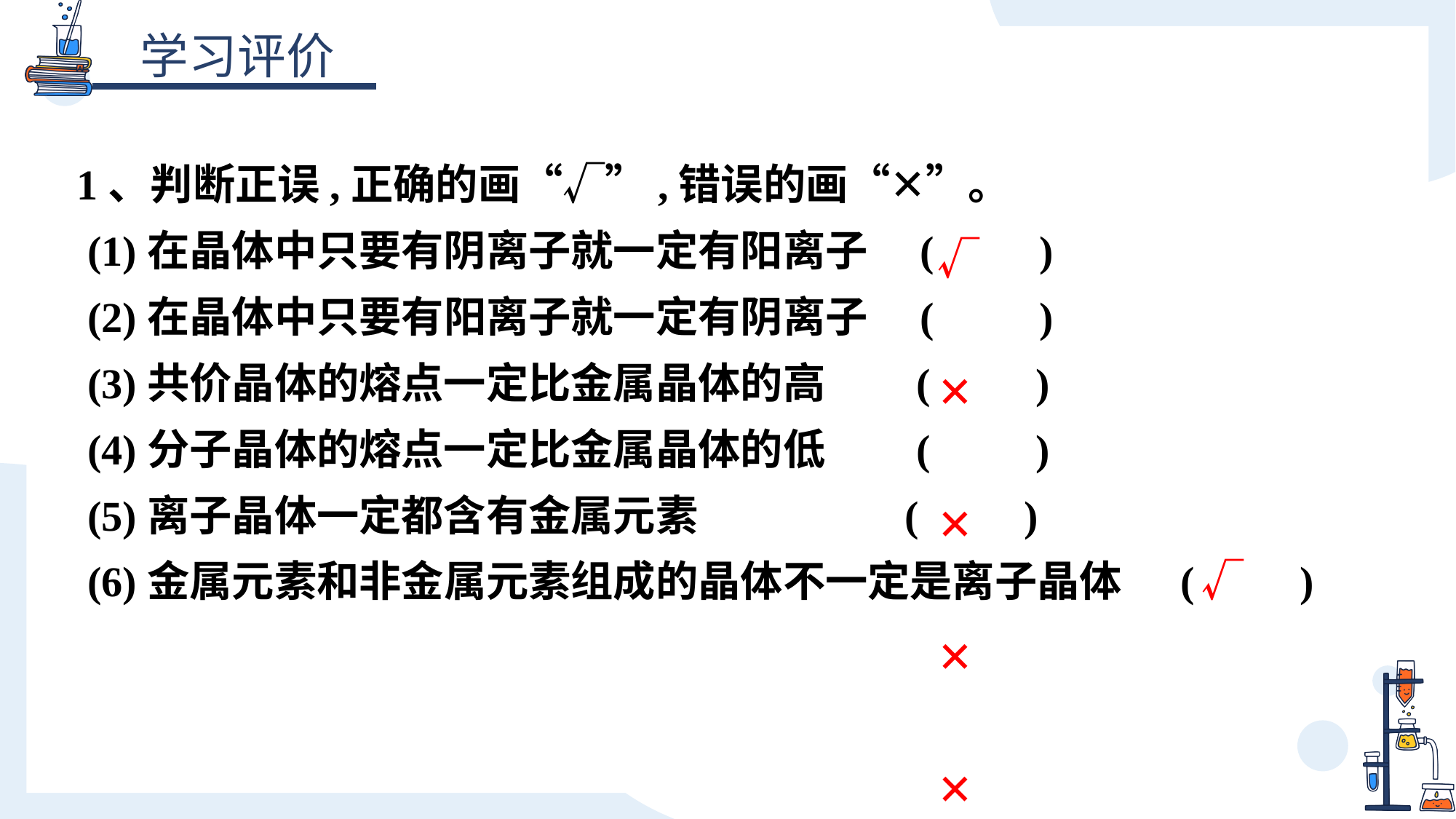

1、判断正误,正确的画“√”,错误的画“✕”。
 (1)在晶体中只要有阴离子就一定有阳离子 (　　)
 (2)在晶体中只要有阳离子就一定有阴离子 (　　)
 (3)共价晶体的熔点一定比金属晶体的高     (　　)
 (4)分子晶体的熔点一定比金属晶体的低     (　　)
 (5)离子晶体一定都含有金属元素                 (　　)
 (6)金属元素和非金属元素组成的晶体不一定是离子晶体     (　　)
√
✕
✕
✕
✕
√